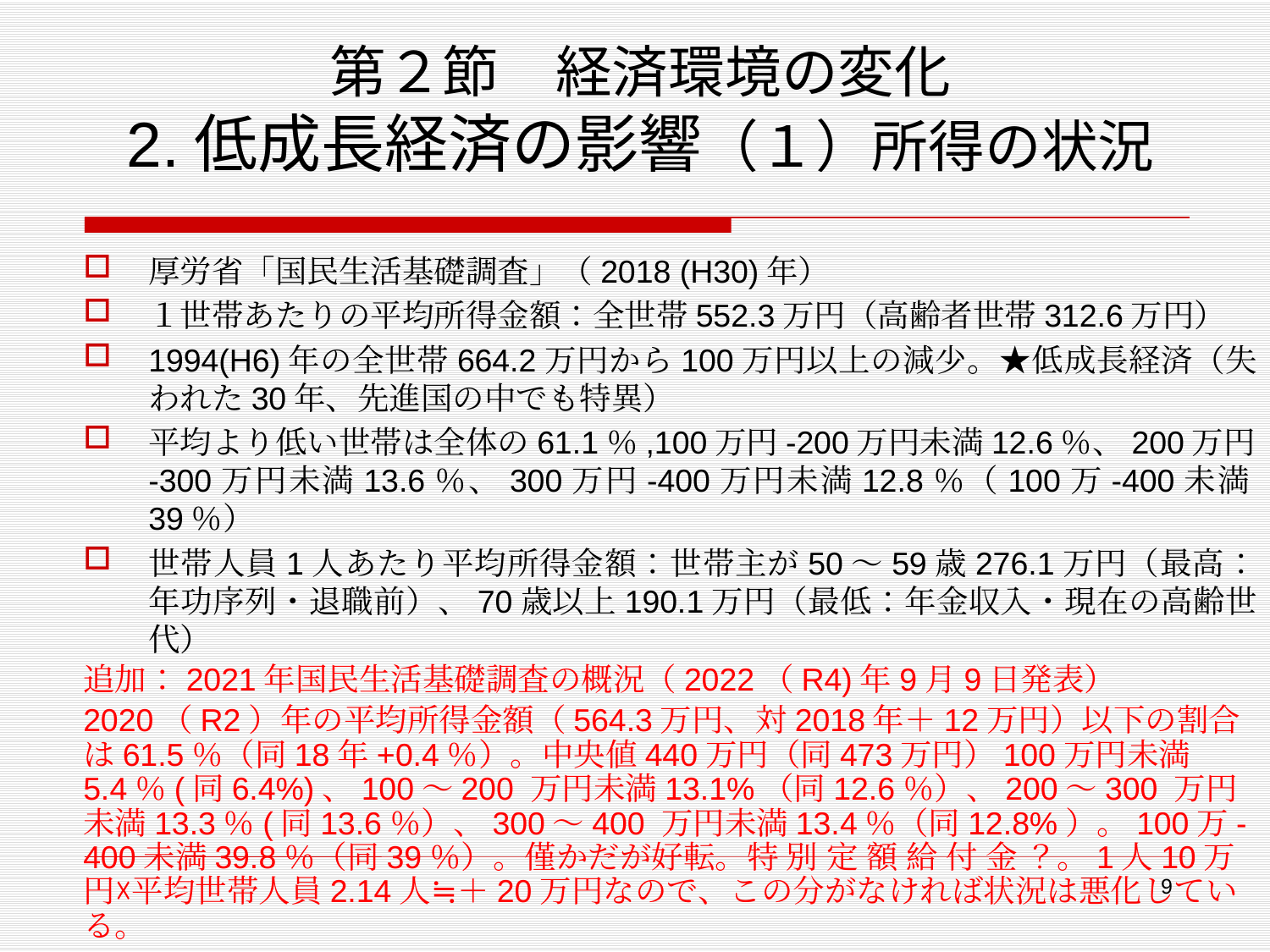

# 第２節　経済環境の変化 2.低成長経済の影響（１）所得の状況
厚労省「国民生活基礎調査」（2018 (H30)年）
１世帯あたりの平均所得金額：全世帯552.3万円（高齢者世帯312.6万円）
1994(H6)年の全世帯664.2万円から100万円以上の減少。★低成長経済（失われた30年、先進国の中でも特異）
平均より低い世帯は全体の61.1％,100万円-200万円未満12.6％、200万円-300万円未満13.6％、300万円-400万円未満12.8％（100万-400未満39％）
世帯人員1人あたり平均所得金額：世帯主が50～59歳276.1万円（最高：年功序列・退職前）、70歳以上190.1万円（最低：年金収入・現在の高齢世代）
追加：2021年国民生活基礎調査の概況（2022（R4)年9月9日発表）
2020（R2）年の平均所得金額（564.3万円、対2018年＋12万円）以下の割合は61.5％（同18年+0.4％）。中央値440万円（同473万円）100万円未満5.4％(同6.4%)、100～200 万円未満13.1%（同12.6％）、200～300 万円未満13.3％(同13.6％）、300～400 万円未満13.4％（同12.8%）。100万-400未満39.8％（同39％）。僅かだが好転。特 別 定 額 給 付 金 ？。1人10万円☓平均世帯人員2.14人≒＋20万円なので、この分がなければ状況は悪化している。

9